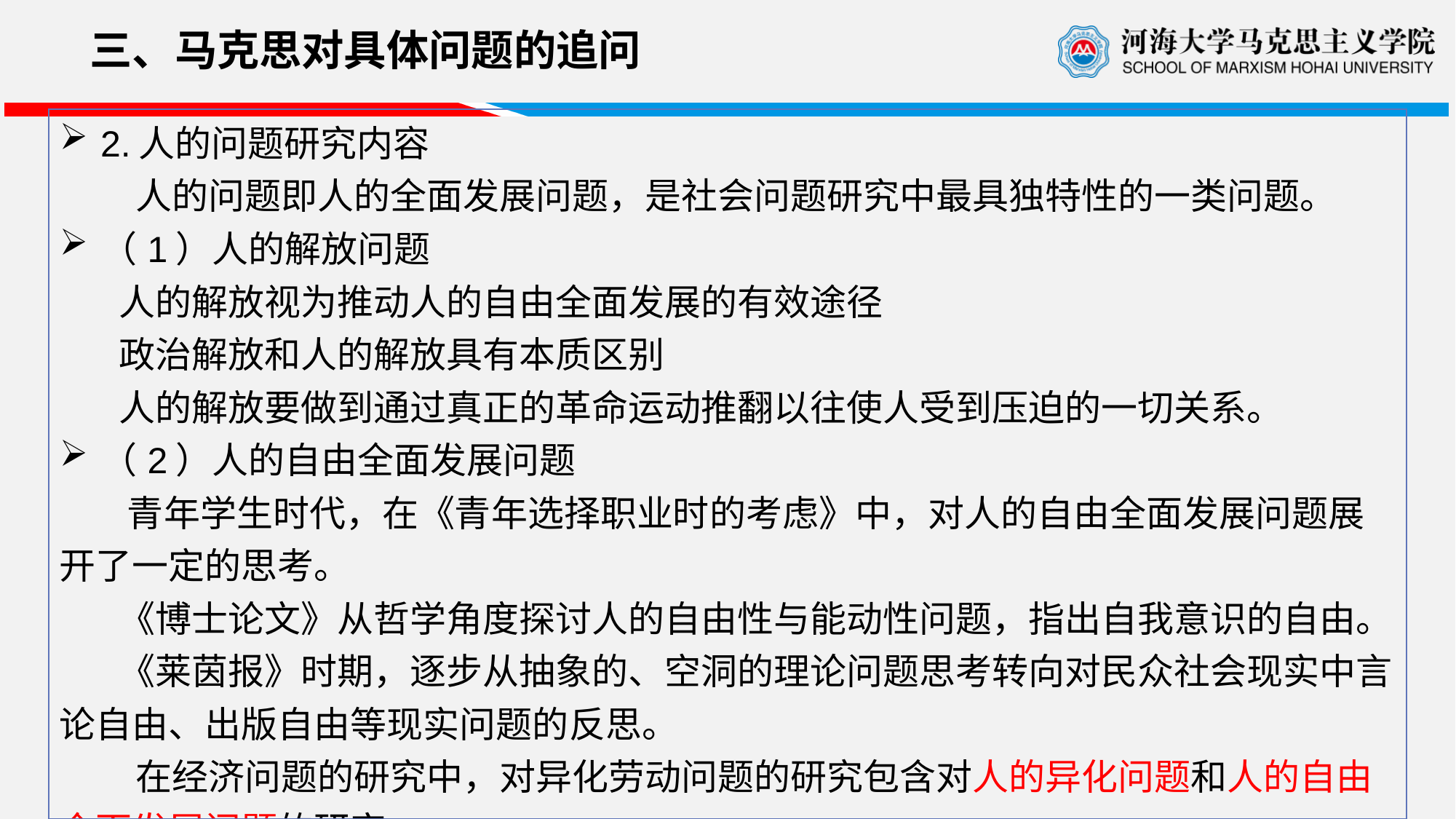

三、马克思对具体问题的追问
| 2.人的问题研究内容 人的问题即人的全面发展问题，是社会问题研究中最具独特性的一类问题。 （1）人的解放问题 人的解放视为推动人的自由全面发展的有效途径 政治解放和人的解放具有本质区别 人的解放要做到通过真正的革命运动推翻以往使人受到压迫的一切关系。 （2）人的自由全面发展问题 青年学生时代，在《青年选择职业时的考虑》中，对人的自由全面发展问题展开了一定的思考。 《博士论文》从哲学角度探讨人的自由性与能动性问题，指出自我意识的自由。 《莱茵报》时期，逐步从抽象的、空洞的理论问题思考转向对民众社会现实中言论自由、出版自由等现实问题的反思。 在经济问题的研究中，对异化劳动问题的研究包含对人的异化问题和人的自由全面发展问题的研究。 （3）由人的解放、人的自由全面发展及人的异化等问题延伸到自由人联合体问题。（人类命运共同体） |
| --- |